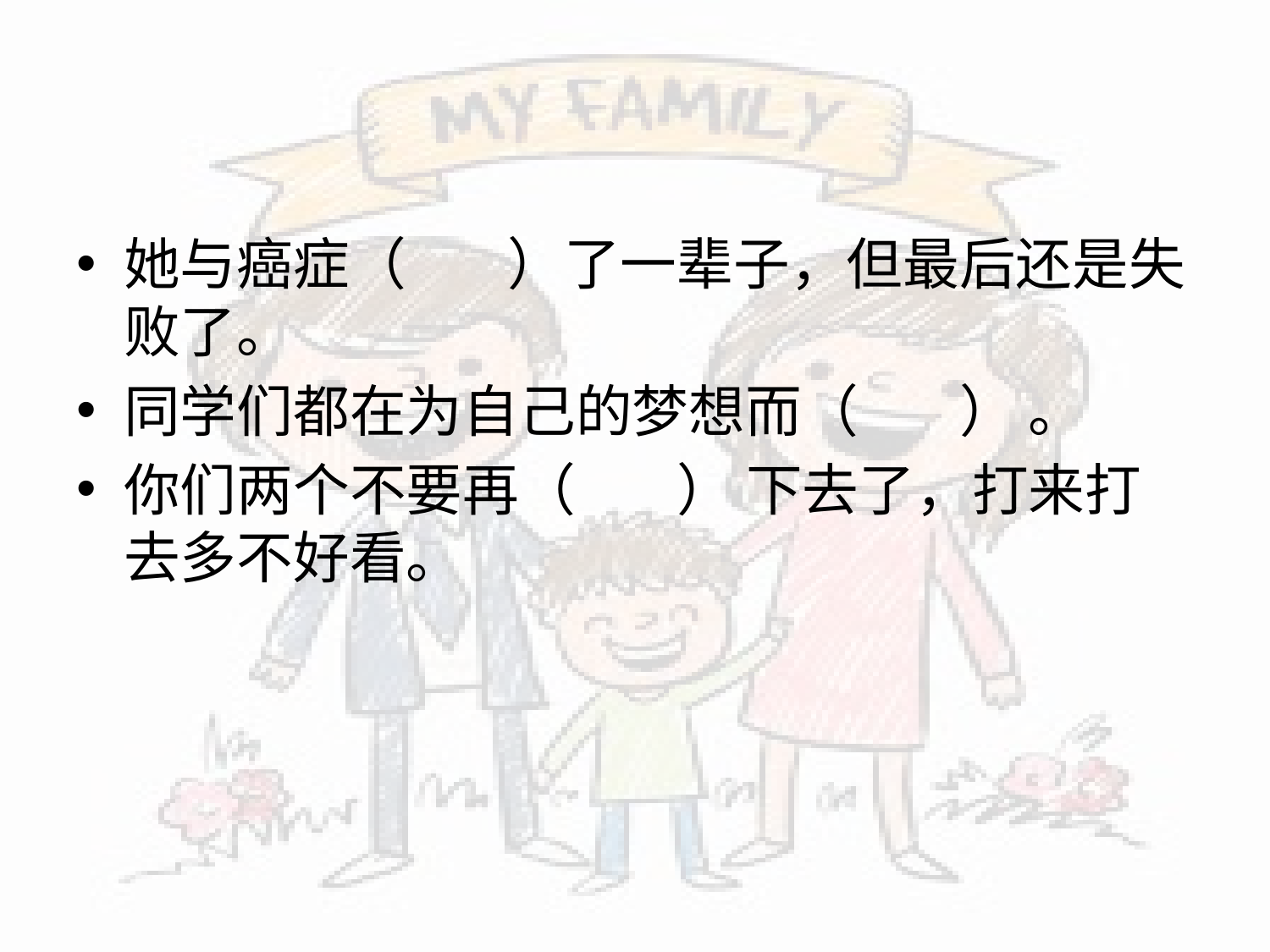

#
她与癌症（        ）了一辈子，但最后还是失败了。
同学们都在为自己的梦想而（        ） 。
你们两个不要再（        ） 下去了，打来打去多不好看。